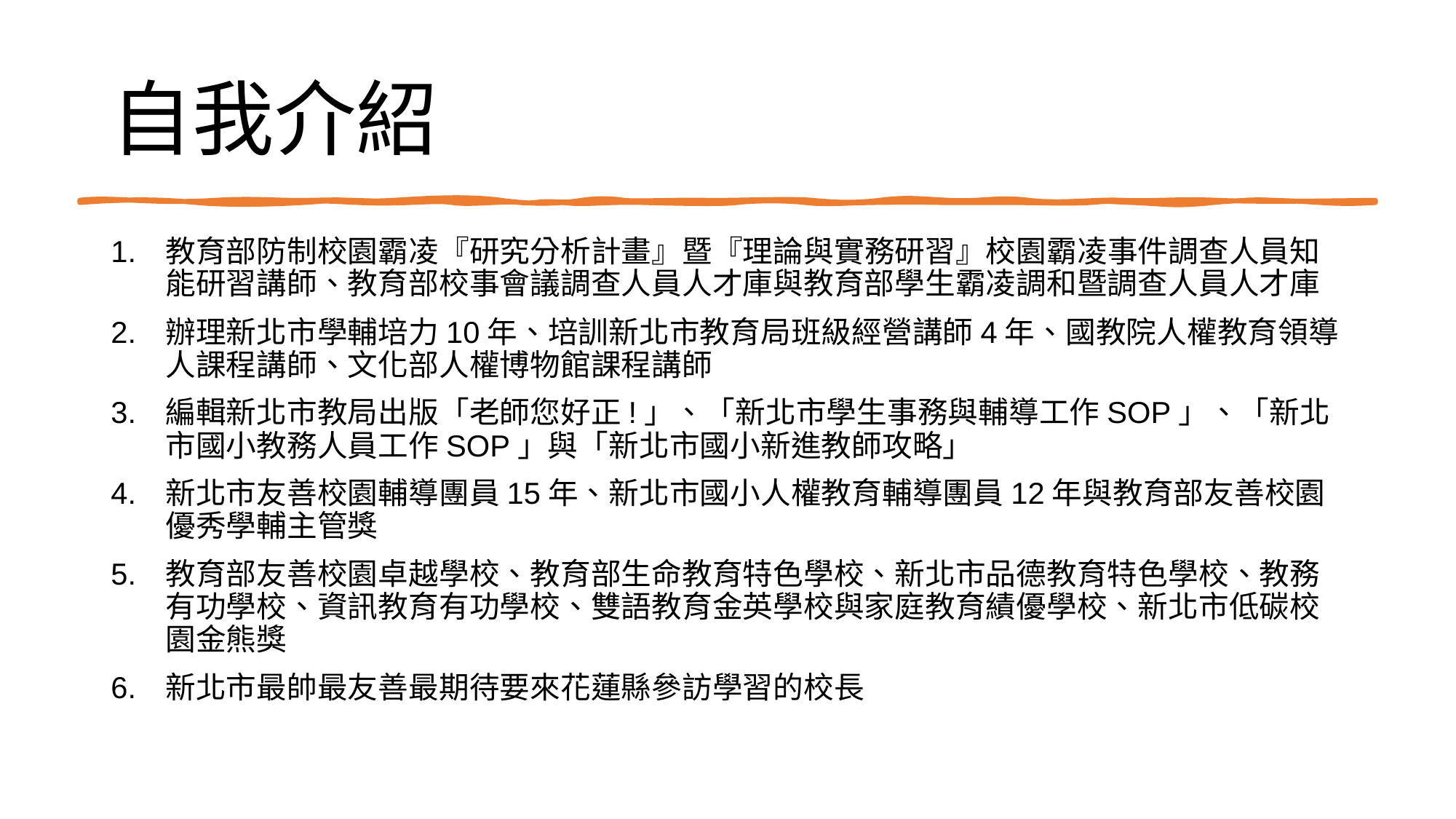

# 自我介紹

教育部防制校園霸凌『研究分析計畫』暨『理論與實務研習』校園霸凌事件調查人員知能研習講師、教育部校事會議調查人員人才庫與教育部學生霸凌調和暨調查人員人才庫
辦理新北市學輔培力10年、培訓新北市教育局班級經營講師4年、國教院人權教育領導人課程講師、文化部人權博物館課程講師
編輯新北市教局出版「老師您好正!」、「新北市學生事務與輔導工作SOP」、「新北市國小教務人員工作SOP」與「新北市國小新進教師攻略」
新北市友善校園輔導團員15年、新北市國小人權教育輔導團員12年與教育部友善校園優秀學輔主管獎
教育部友善校園卓越學校、教育部生命教育特色學校、新北市品德教育特色學校、教務有功學校、資訊教育有功學校、雙語教育金英學校與家庭教育績優學校、新北市低碳校園金熊獎
新北市最帥最友善最期待要來花蓮縣參訪學習的校長